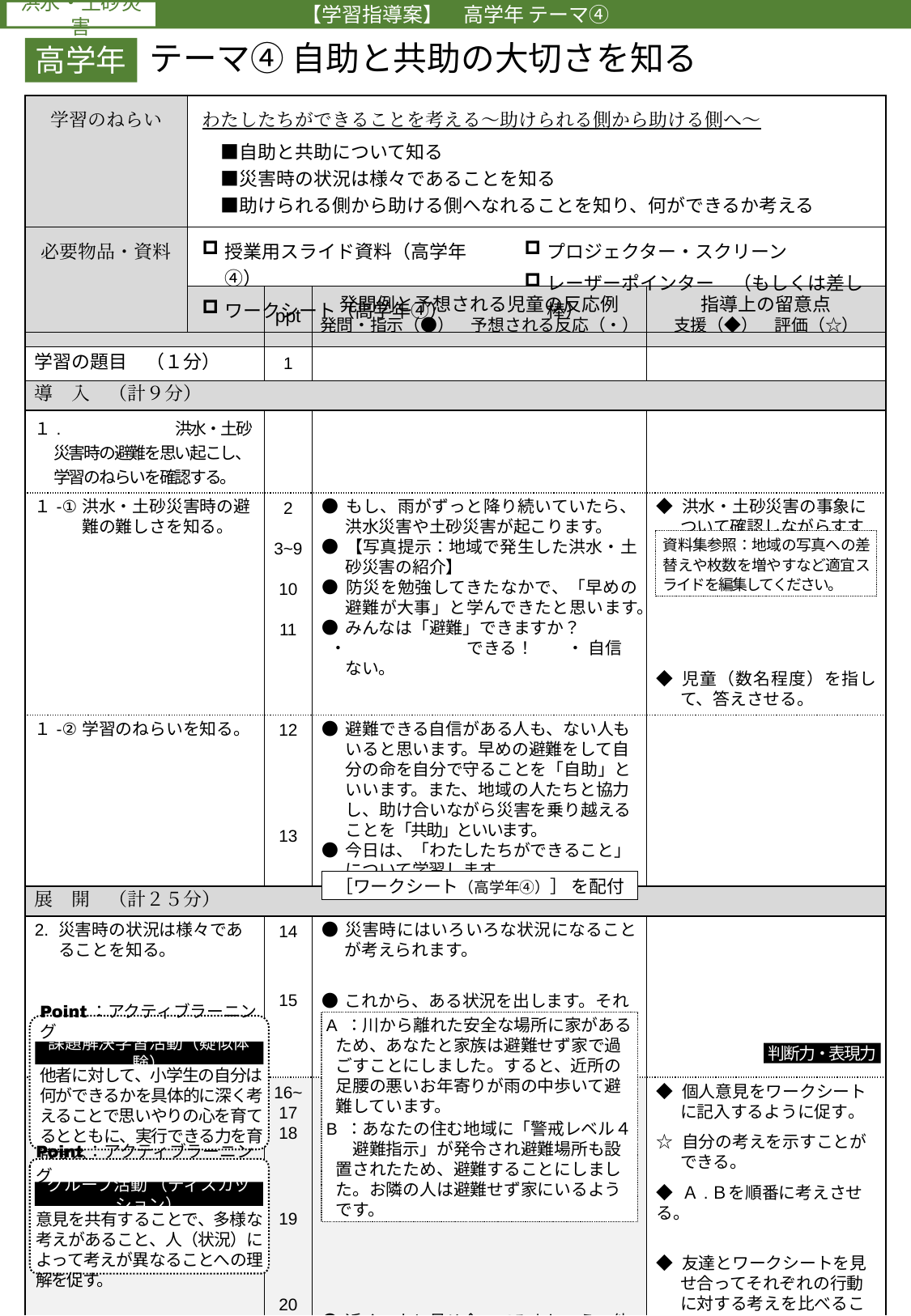

【学習指導案】　高学年 テーマ④
テーマ④ 自助と共助の大切さを知る
高学年
| 学習のねらい | わたしたちができることを考える～助けられる側から助ける側へ～ 　■自助と共助について知る 　■災害時の状況は様々であることを知る 　■助けられる側から助ける側へなれることを知り、何ができるか考える |  |
| --- | --- | --- |
| 必要物品・資料 | 授業用スライド資料（高学年④） ワークシート（高学年④） | プロジェクター・スクリーン レーザーポインター　（もしくは差し棒） |
| 学習活動 | ppt | 発問例と予想される児童の反応例 発問・指示（●）　予想される反応（・） | 指導上の留意点 支援（◆）　評価（☆） |
| --- | --- | --- | --- |
| 学習の題目　（１分） | 1 |  |  |
| 導　入　（計９分） |  |  |  |
| １. 洪水・土砂災害時の避難を思い起こし、学習のねらいを確認する。 |  |  |  |
| １-① 洪水・土砂災害時の避難の難しさを知る。 | 2 3~9 10 11 | ● もし、雨がずっと降り続いていたら、洪水災害や土砂災害が起こります。 ● 【写真提示：地域で発生した洪水・土砂災害の紹介】 ● 防災を勉強してきたなかで、「早めの避難が大事」と学んできたと思います。 ● みんなは「避難」できますか？ ・ できる！　　・ 自信ない。 | ◆ 洪水・土砂災害の事象について確認しながらすすめる。 ◆ 地域の災害写真を提示する。 ◆ 児童（数名程度）を指して、答えさせる。 |
| １-② 学習のねらいを知る。 | 12 13 | ● 避難できる自信がある人も、ない人もいると思います。早めの避難をして自分の命を自分で守ることを「自助」といいます。また、地域の人たちと協力し、助け合いながら災害を乗り越えることを「共助」といいます。 ● 今日は、「わたしたちができること」について学習します。 |  |
| 展　開　（計２５分） |  |  |  |
| 2. 災害時の状況は様々であることを知る。 | 14 15 | ● 災害時にはいろいろな状況になることが考えられます。 ● これから、ある状況を出します。それぞれの状況で、どうするかを考えてみましょう。何故そうするかの理由も考えましょう。 |  |
| ２-① 助ける側になることの難しさを知る。 | 16~ 17 18 19 20 | ● 「日曜日の昼間、家族と一緒にいます。台風が近づいて、大雨が降っています。」 ● 近くの人と見せ合ってみましょう。他の人の考えと違うところはありますか？理由も比べてみましょう。 ・ 同じところもあれば、違うところもあった。 ・ いろんな考えの人がいた。 | ◆ 個人意見をワークシートに記入するように促す。 ☆ 自分の考えを示すことができる。 ◆ Ａ.Ｂを順番に考えさせる。 ◆ 友達とワークシートを見せ合ってそれぞれの行動に対する考えを比べることを促す。 ◆ 児童（数名程度）を指して、答えてもらう。 |
資料集参照：地域の写真への差替えや枚数を増やすなど適宜スライドを編集してください。
［ワークシート（高学年④）］ を配付
A ：川から離れた安全な場所に家があるため、あなたと家族は避難せず家で過ごすことにしました。すると、近所の足腰の悪いお年寄りが雨の中歩いて避難しています。
B ：あなたの住む地域に「警戒レベル４　避難指示」が発令され避難場所も設置されたため、避難することにしました。お隣の人は避難せず家にいるようです。

Point：アクティブラーニング

他者に対して、小学生の自分は何ができるかを具体的に深く考えることで思いやりの心を育てるとともに、実行できる力を育成する。
課題解決学習活動（疑似体験）
判断力・表現力

Point：アクティブラーニング

意見を共有することで、多様な考えがあること、人（状況）によって考えが異なることへの理解を促す。
グループ活動 （ディスカッション）